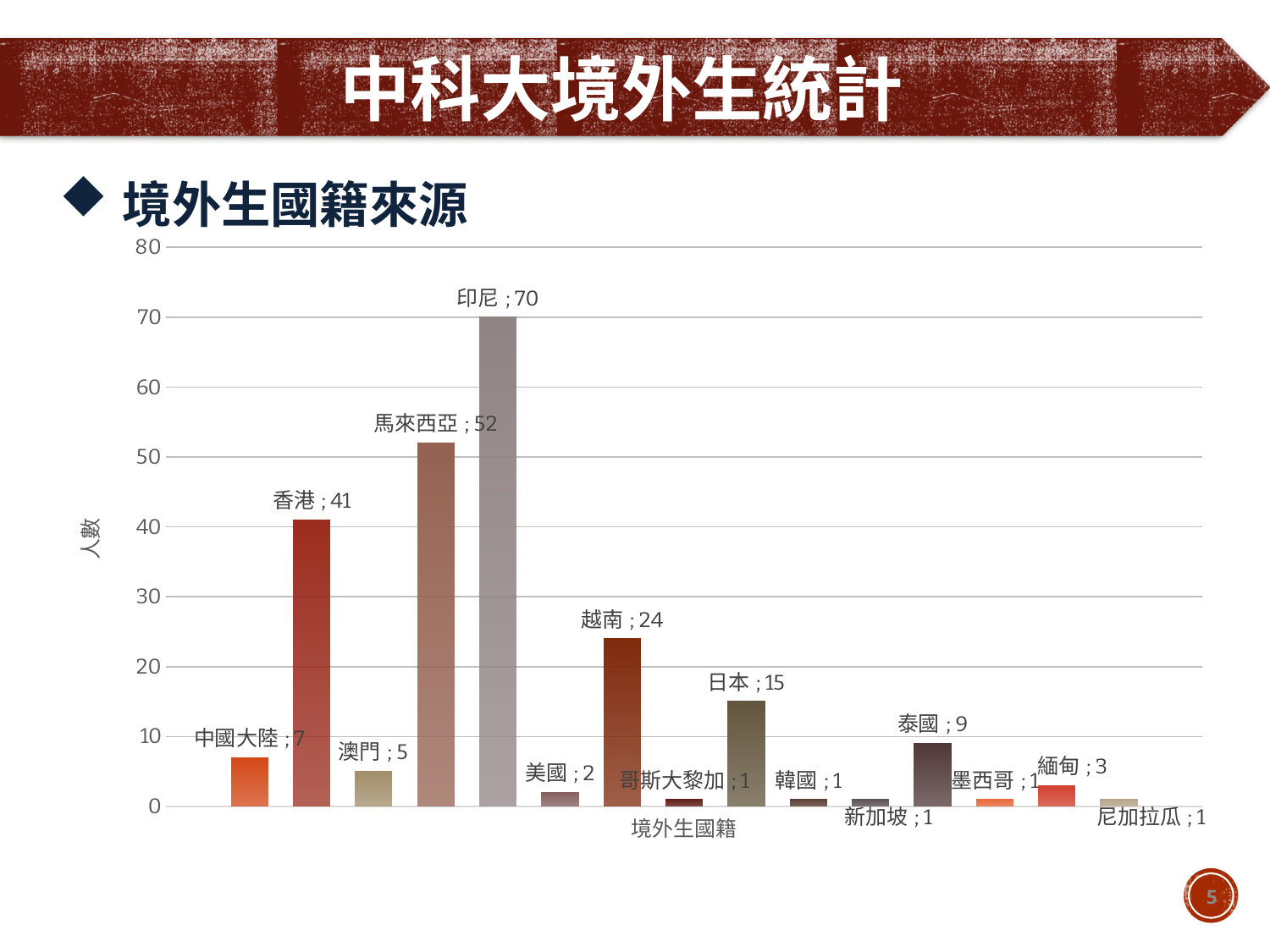

中科大境外生統計
境外生國籍來源

### Chart

| Category | 中國大陸 | 香港 | 澳門 | 馬來西亞 | 印尼 | 美國 | 越南 | 哥斯大黎加 | 日本 | 韓國 | 新加坡 | 泰國 | 墨西哥 | 緬甸 | 尼加拉瓜 |
|---|---|---|---|---|---|---|---|---|---|---|---|---|---|---|---|
| 境外生國籍 | 7.0 | 41.0 | 5.0 | 52.0 | 70.0 | 2.0 | 24.0 | 1.0 | 15.0 | 1.0 | 1.0 | 9.0 | 1.0 | 3.0 | 1.0 |
5